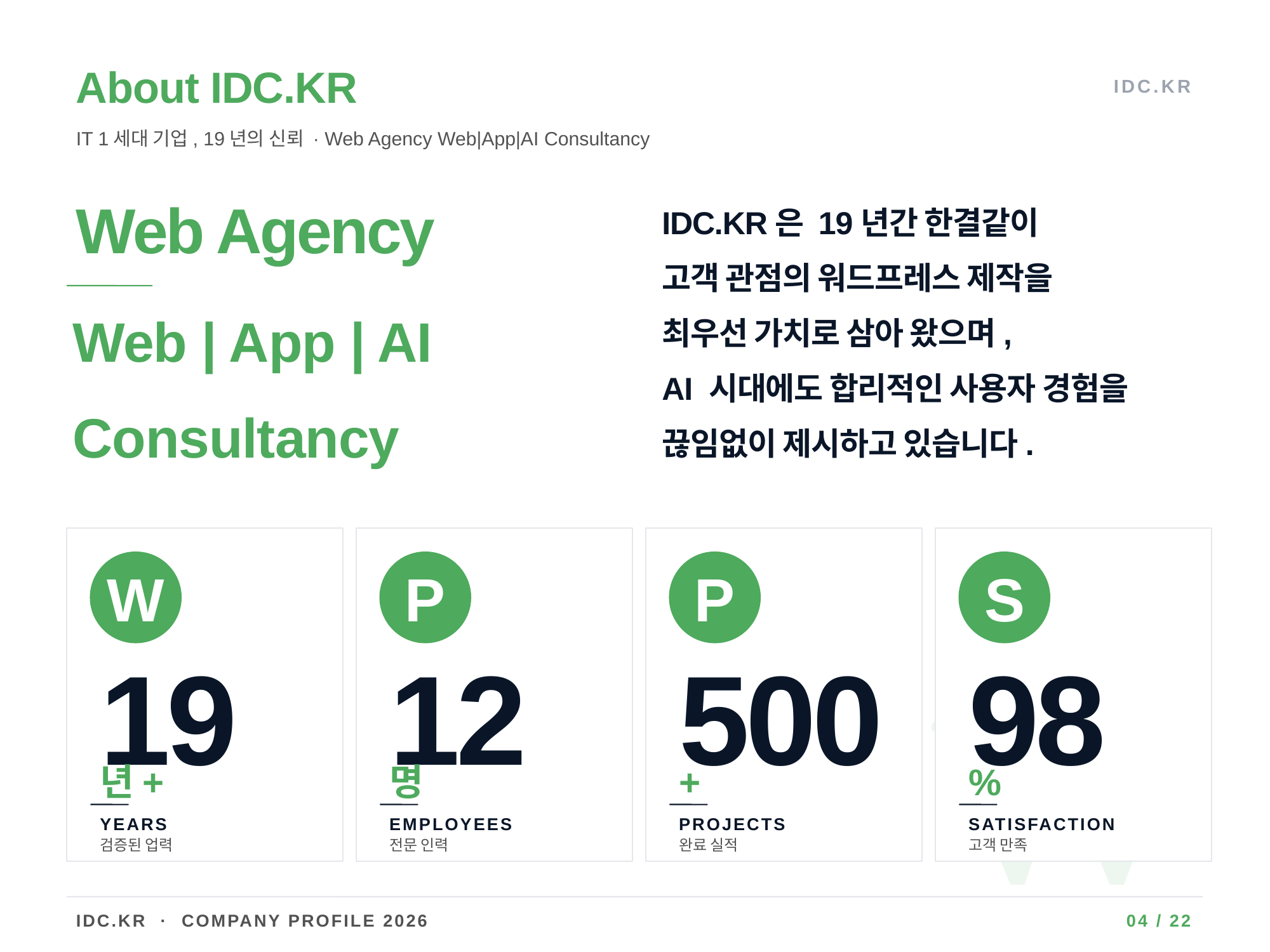

About IDC.KR
IDC.KR
IT 1세대 기업, 19년의 신뢰 · Web Agency Web|App|AI Consultancy
IDC.KR은 19년간 한결같이
고객 관점의 워드프레스 제작을
최우선 가치로 삼아 왔으며,
AI 시대에도 합리적인 사용자 경험을
끊임없이 제시하고 있습니다.
Web Agency

Web | App | AI
Consultancy

W

P

P

S
W
19
12
500
98
년+
명
+
%

YEARS
EMPLOYEES
PROJECTS
SATISFACTION
검증된 업력
전문 인력
완료 실적
고객 만족

IDC.KR  ·  COMPANY PROFILE 2026
04 / 22